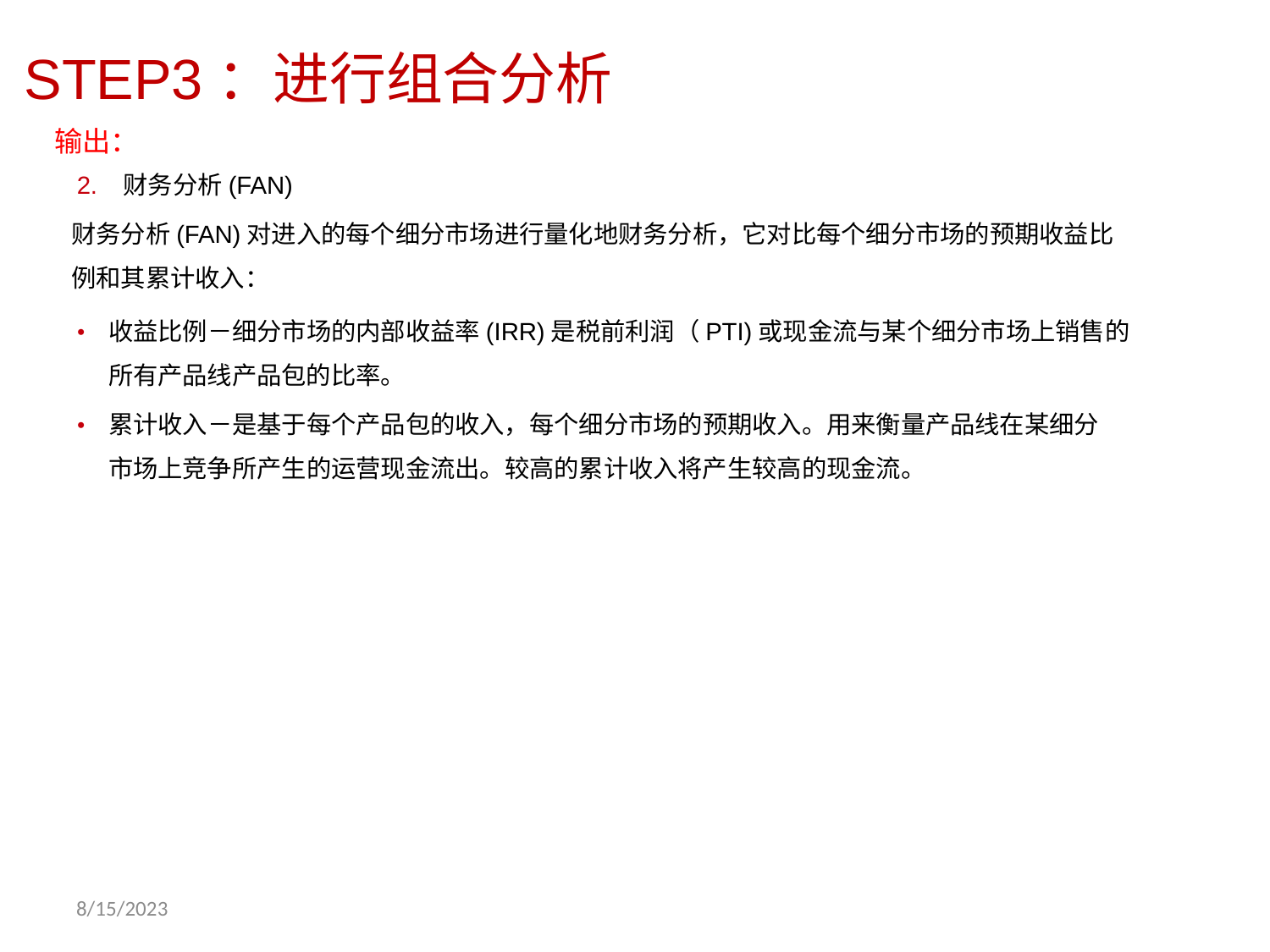

STEP3：进行组合分析
	输出：
2.
财务分析(FAN)
财务分析(FAN)对进入的每个细分市场进行量化地财务分析，它对比每个细分市场的预期收益比
例和其累计收入：
收益比例－细分市场的内部收益率(IRR)是税前利润（PTI)或现金流与某个细分市场上销售的
所有产品线产品包的比率。

累计收入－是基于每个产品包的收入，每个细分市场的预期收入。用来衡量产品线在某细分
市场上竞争所产生的运营现金流出。较高的累计收入将产生较高的现金流。
•

•
8/15/2023